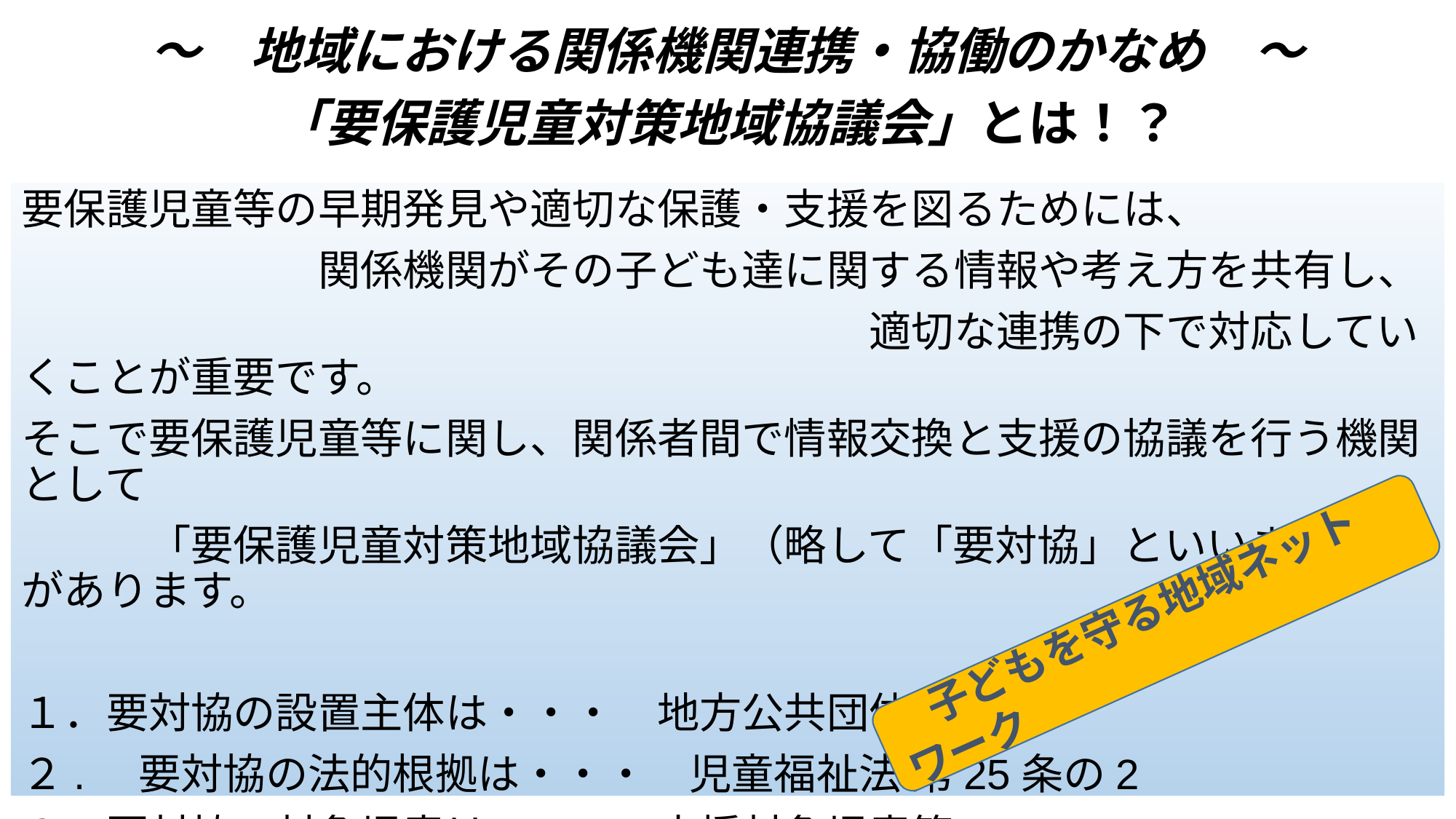

～　地域における関係機関連携・協働のかなめ　～
「要保護児童対策地域協議会」とは！？

要保護児童等の早期発見や適切な保護・支援を図るためには、
　　　　　　　関係機関がその子ども達に関する情報や考え方を共有し、
　　　　　　　　　　　　　　　　　　　　適切な連携の下で対応していくことが重要です。
そこで要保護児童等に関し、関係者間で情報交換と支援の協議を行う機関として
　　　「要保護児童対策地域協議会」（略して「要対協」といいます。）があります。

１．要対協の設置主体は・・・　地方公共団体
２.　要対協の法的根拠は・・・　児童福祉法 第25条の2
３．要対協の対象児童は・・・　支援対象児童等
　子どもを守る地域ネットワーク